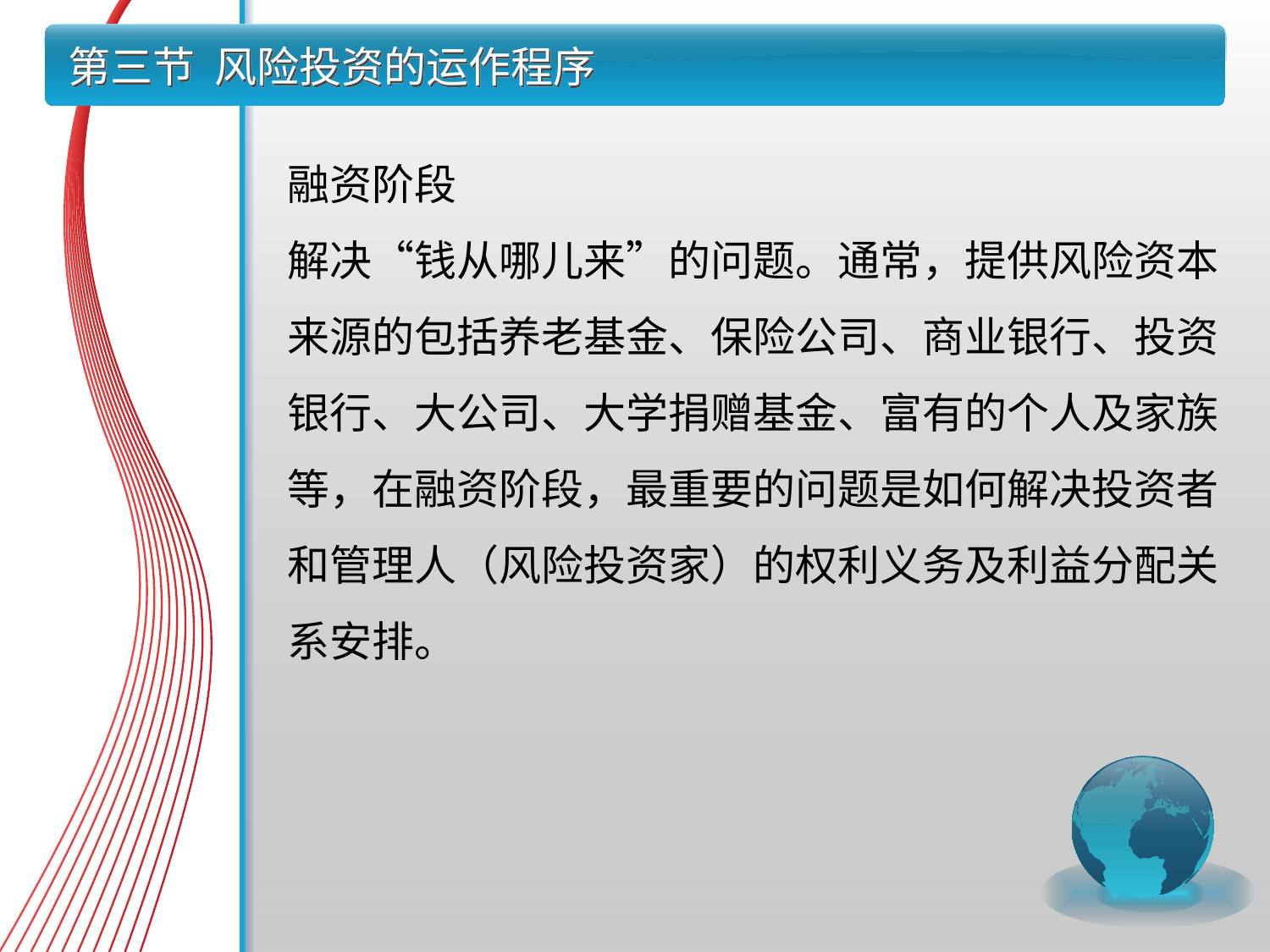

# 第三节  风险投资的运作程序
融资阶段
解决“钱从哪儿来”的问题。通常，提供风险资本来源的包括养老基金、保险公司、商业银行、投资银行、大公司、大学捐赠基金、富有的个人及家族等，在融资阶段，最重要的问题是如何解决投资者和管理人（风险投资家）的权利义务及利益分配关系安排。